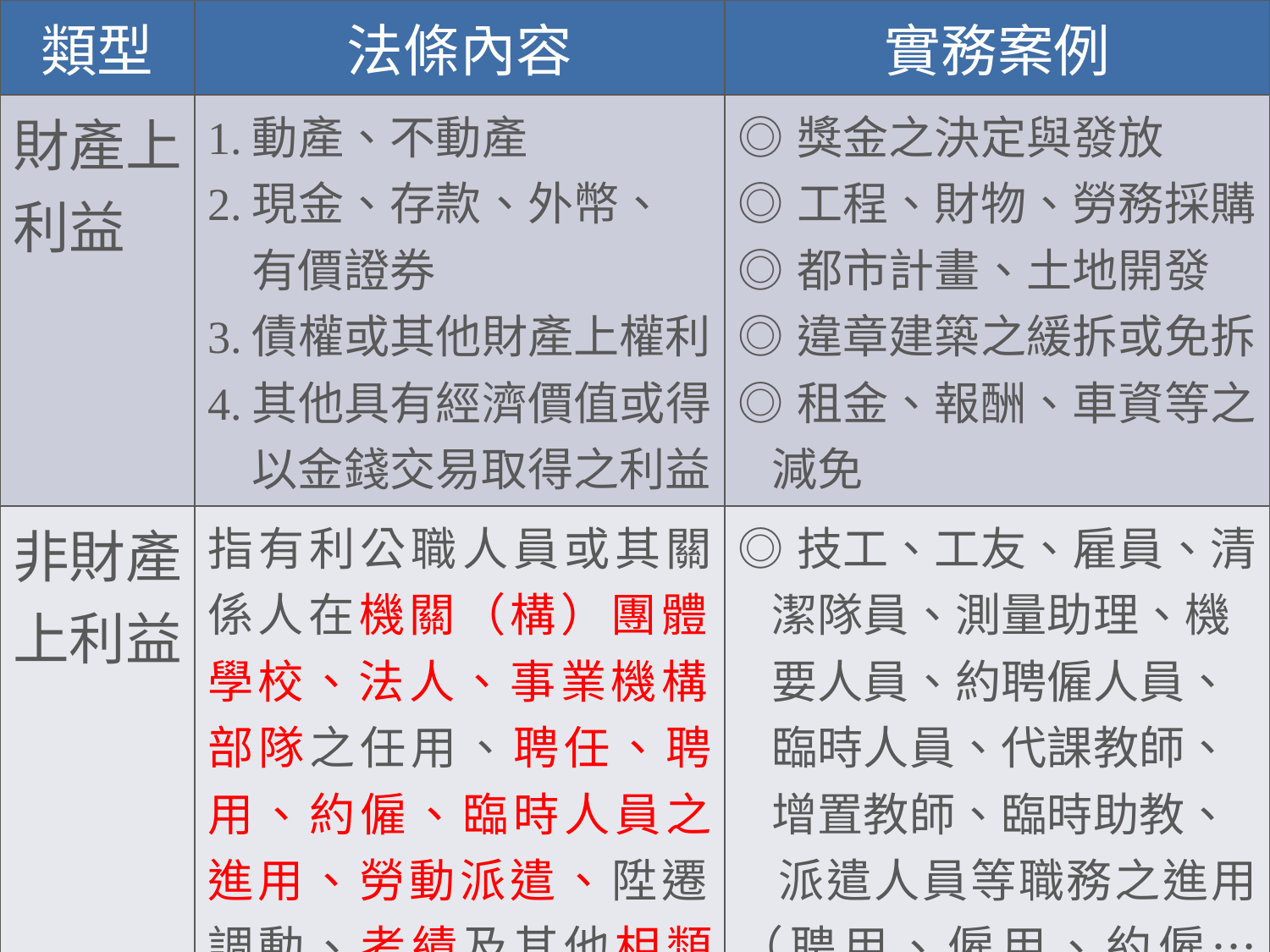

| 類型 | 法條內容 | 實務案例 |
| --- | --- | --- |
| 財產上利益 | 1.動產、不動產 2.現金、存款、外幣、 有價證券 3.債權或其他財產上權利 4.其他具有經濟價值或得 以金錢交易取得之利益 | ◎獎金之決定與發放 ◎工程、財物、勞務採購 ◎都市計畫、土地開發 ◎違章建築之緩拆或免拆 ◎租金、報酬、車資等之 減免 |
| 非財產上利益 | 指有利公職人員或其關係人在機關（構）團體、學校、法人、事業機構、部隊之任用、聘任、聘用、約僱、臨時人員之進用、勞動派遣、陞遷、調動、考績及其他相類似之人事措施 | ◎技工、工友、雇員、清 潔隊員、測量助理、機 要人員、約聘僱人員、 臨時人員、代課教師、 增置教師、臨時助教、 派遣人員等職務之進用（聘用、僱用、約僱……） ◎考績（成、評）之評定 |